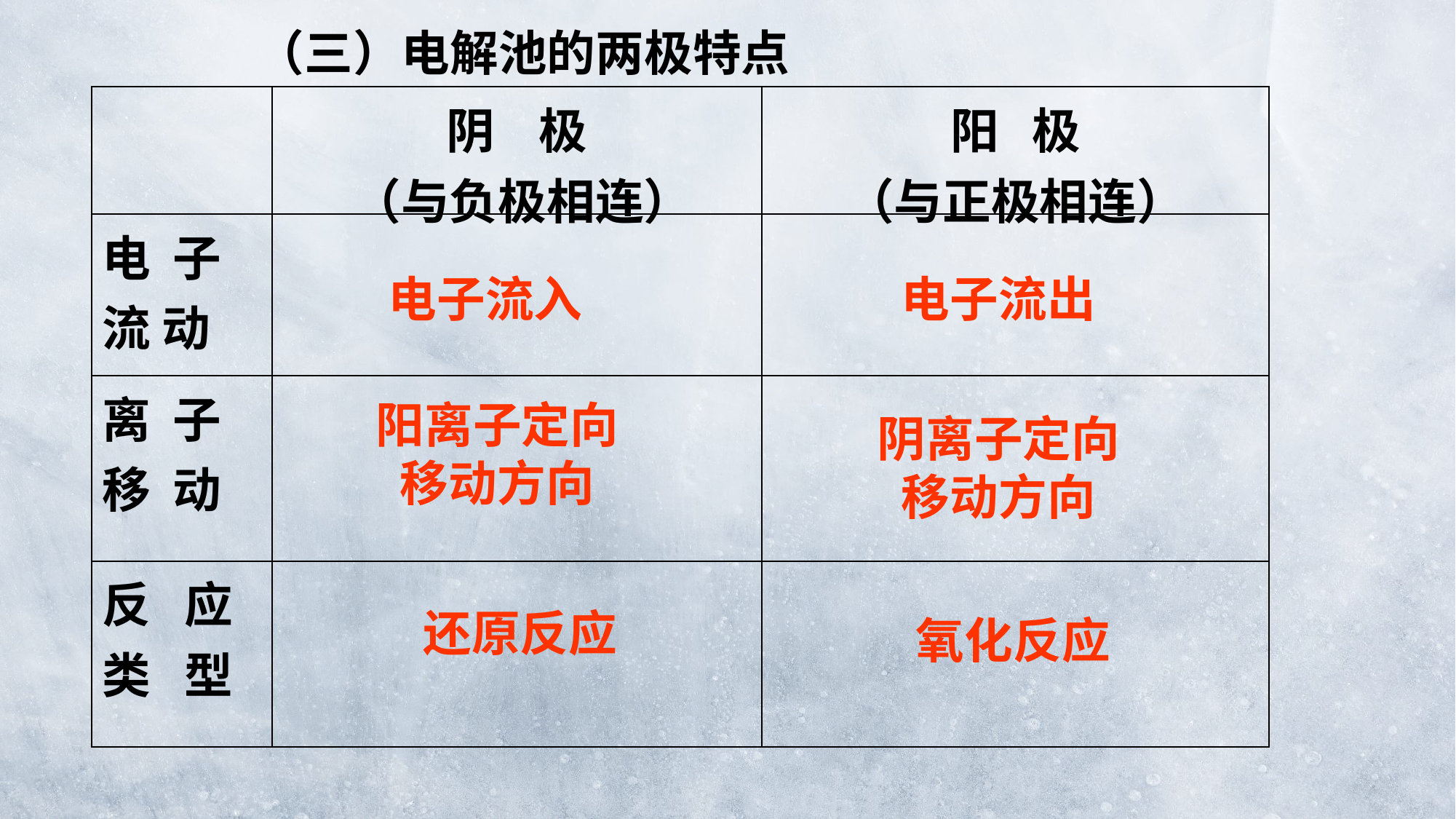

（三）电解池的两极特点
|  | 阴 极 （与负极相连） | 阳 极 （与正极相连） |
| --- | --- | --- |
| 电 子流 动 |  |  |
| 离 子移 动 |  |  |
| 反 应 类 型 |  |  |
电子流入
电子流出
阳离子定向移动方向
阴离子定向移动方向
还原反应
氧化反应